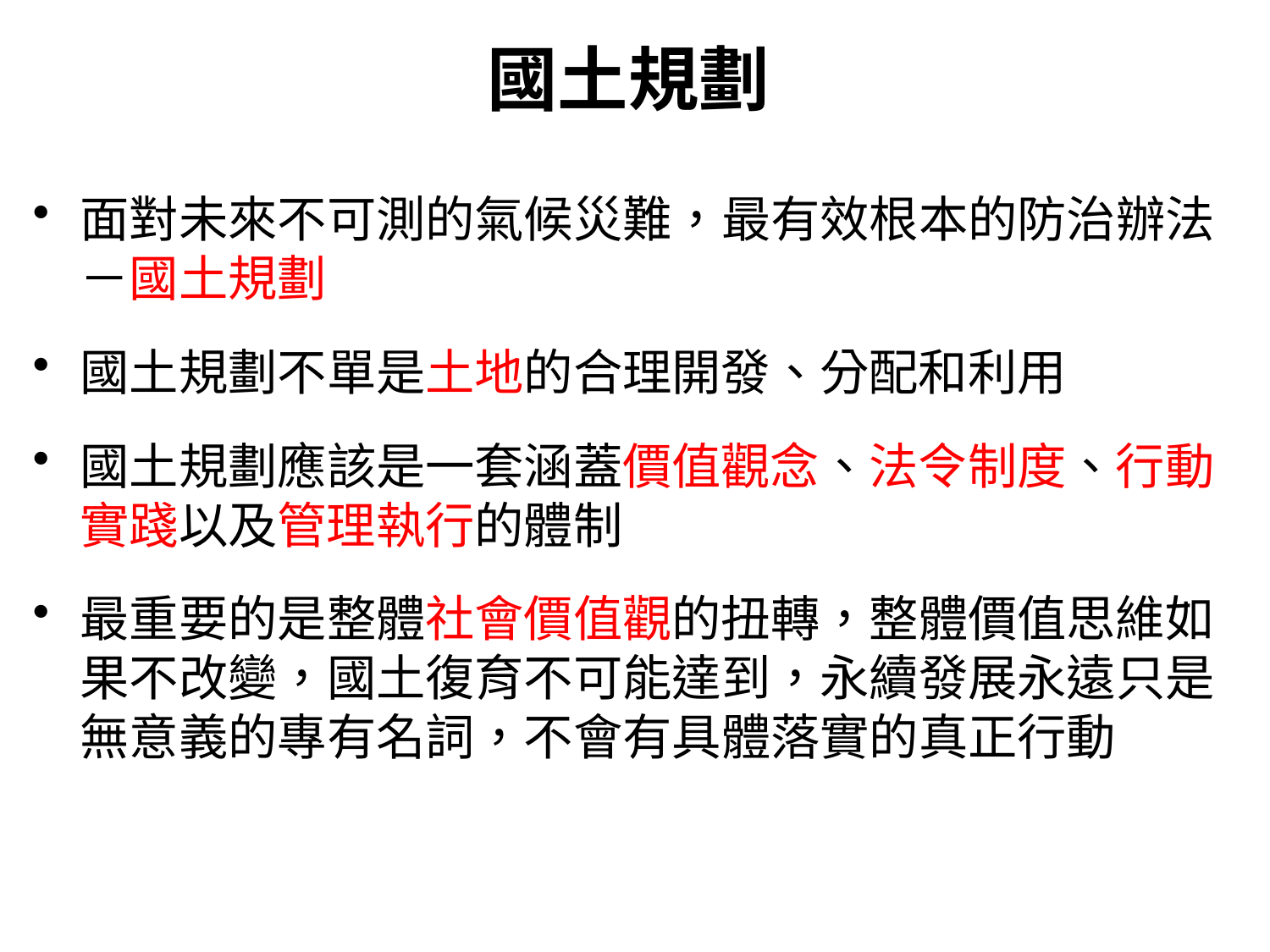

國土規劃
面對未來不可測的氣候災難，最有效根本的防治辦法
－國土規劃
國土規劃不單是土地的合理開發、分配和利用
國土規劃應該是一套涵蓋價值觀念、法令制度、行動實踐以及管理執行的體制
最重要的是整體社會價值觀的扭轉，整體價值思維如果不改變，國土復育不可能達到，永續發展永遠只是無意義的專有名詞，不會有具體落實的真正行動